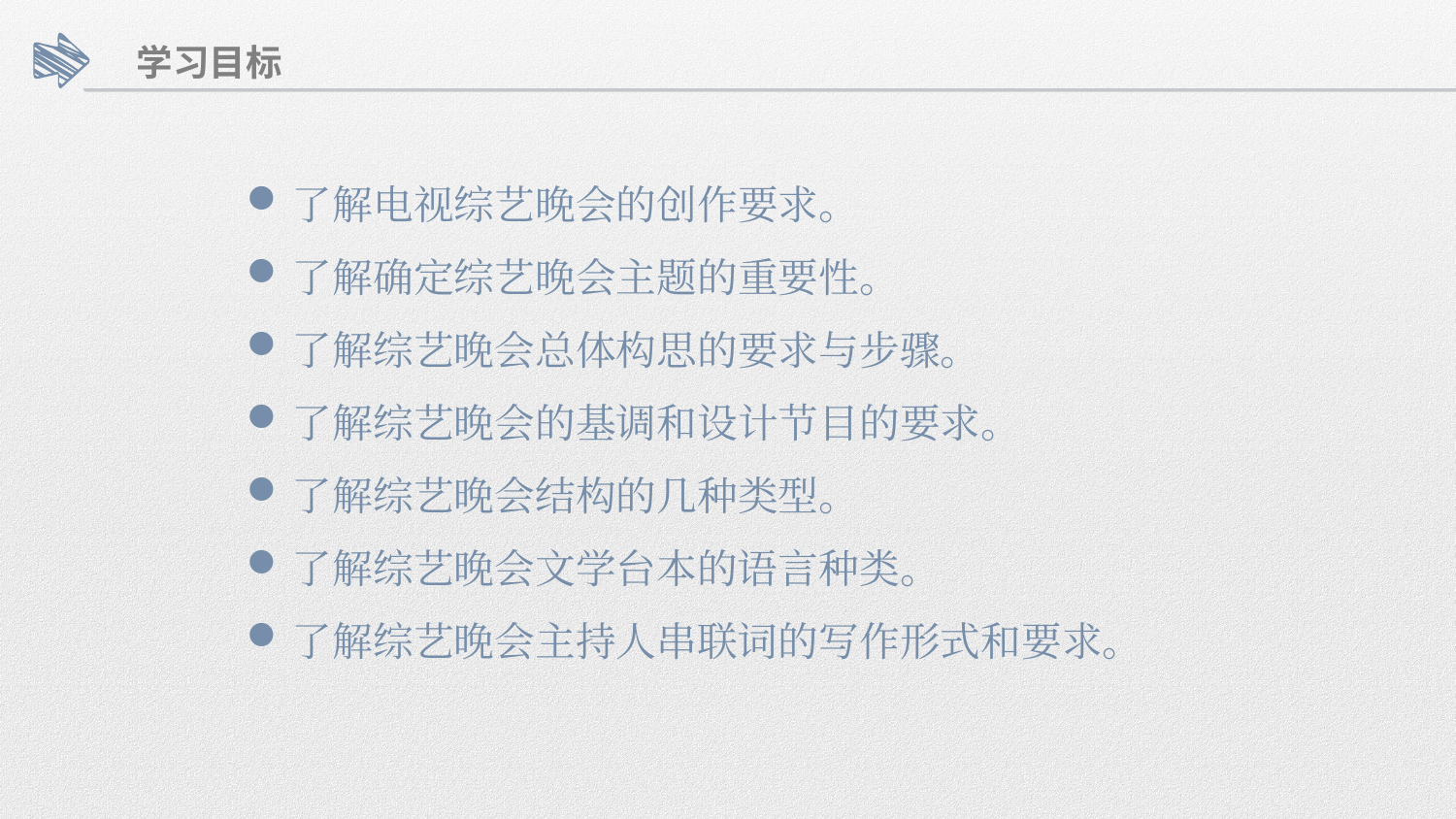

学习目标
了解电视综艺晚会的创作要求。
了解确定综艺晚会主题的重要性。
了解综艺晚会总体构思的要求与步骤。
了解综艺晚会的基调和设计节目的要求。
了解综艺晚会结构的几种类型。
了解综艺晚会文学台本的语言种类。
了解综艺晚会主持人串联词的写作形式和要求。